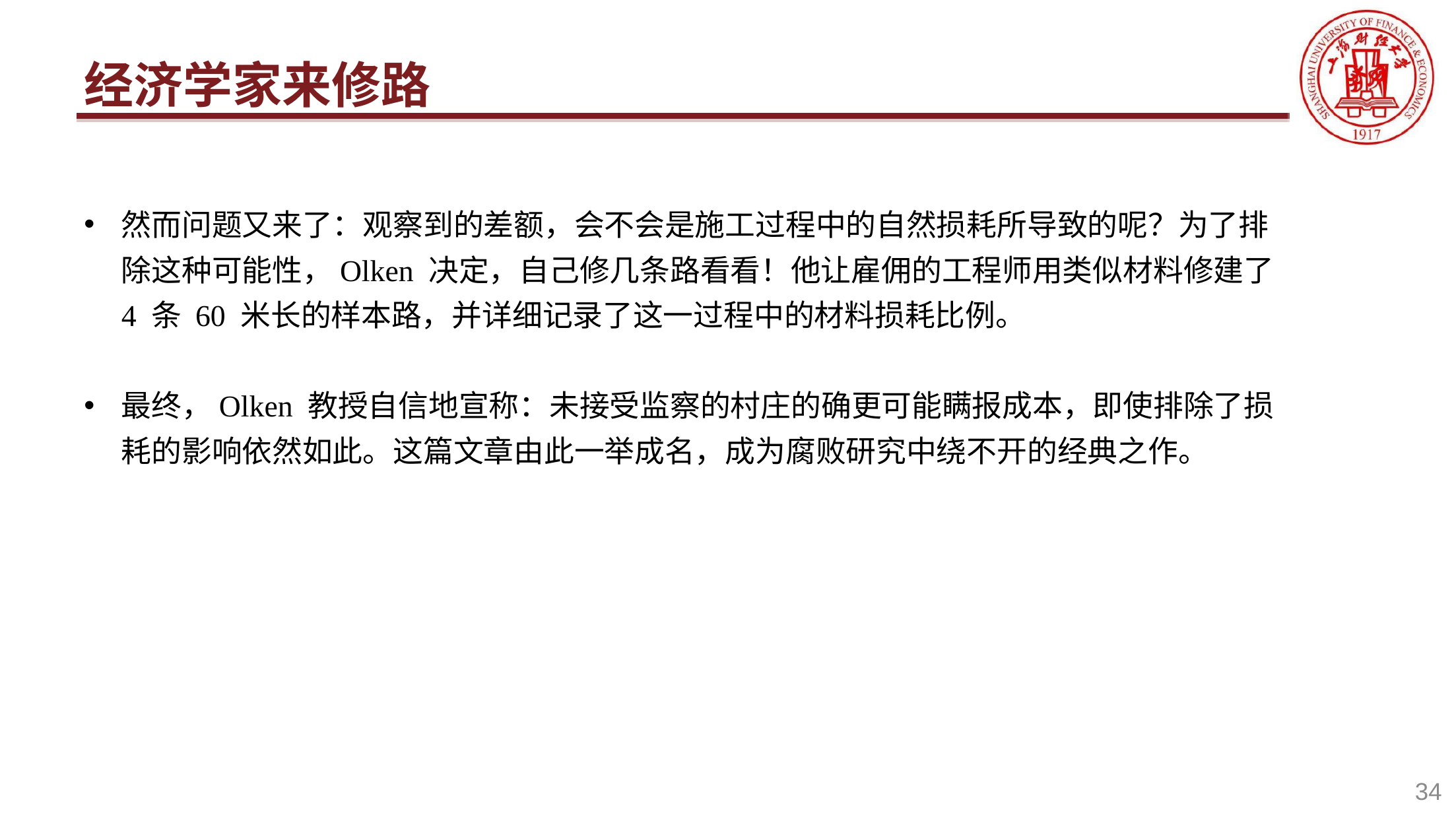

# 经济学家来修路
然而问题又来了：观察到的差额，会不会是施工过程中的自然损耗所导致的呢？为了排除这种可能性，Olken 决定，自己修几条路看看！他让雇佣的工程师用类似材料修建了 4 条 60 米长的样本路，并详细记录了这一过程中的材料损耗比例。

最终，Olken 教授自信地宣称：未接受监察的村庄的确更可能瞒报成本，即使排除了损耗的影响依然如此。这篇文章由此一举成名，成为腐败研究中绕不开的经典之作。

34